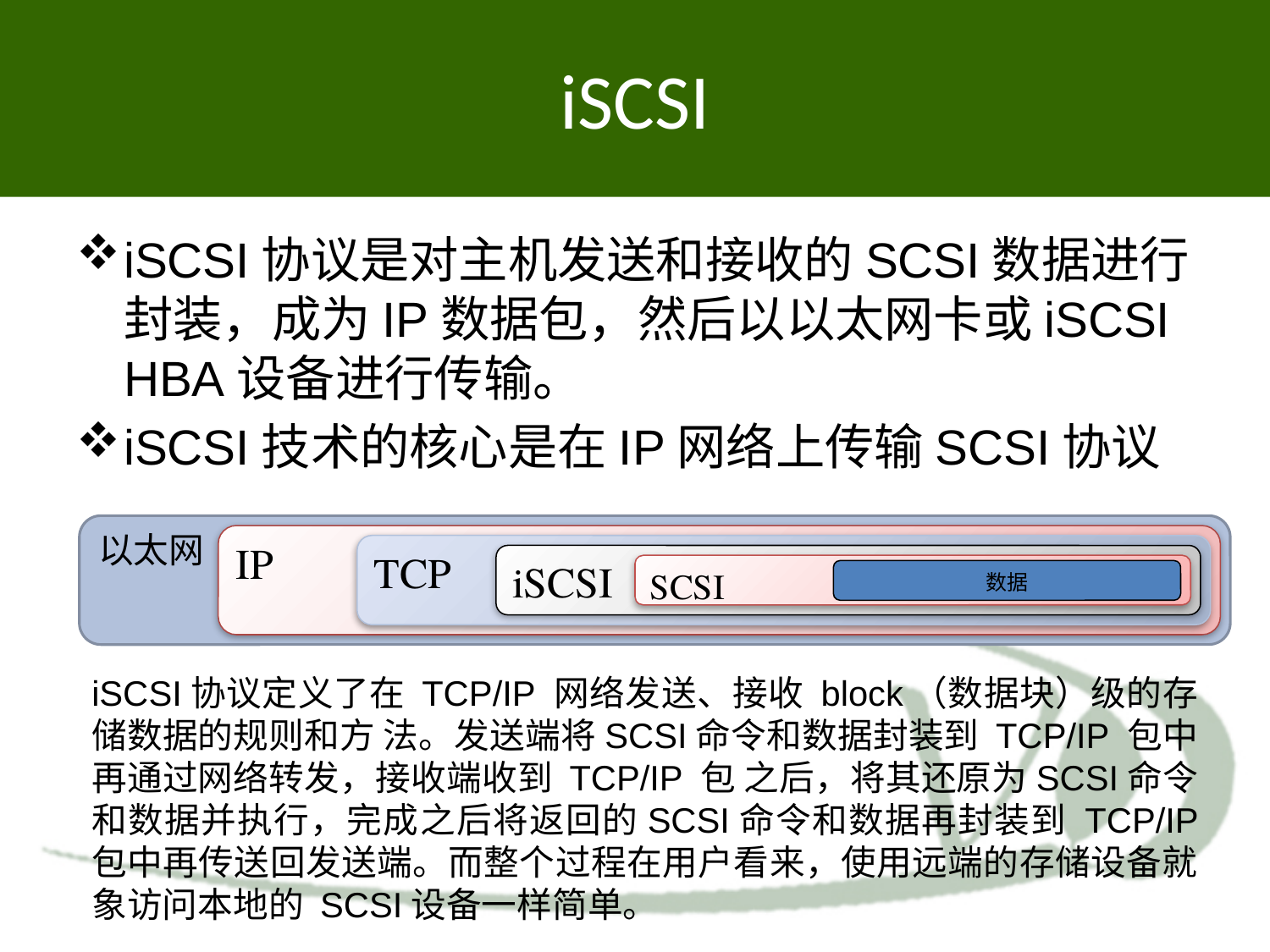

# iSCSI
iSCSI协议是对主机发送和接收的SCSI数据进行封装，成为IP数据包，然后以以太网卡或iSCSI HBA设备进行传输。
iSCSI技术的核心是在IP网络上传输SCSI协议
以太网
IP
TCP
iSCSI
SCSI
数据
iSCSI协议定义了在 TCP/IP 网络发送、接收 block（数据块）级的存储数据的规则和方 法。发送端将SCSI命令和数据封装到 TCP/IP 包中再通过网络转发，接收端收到 TCP/IP 包 之后，将其还原为SCSI命令和数据并执行，完成之后将返回的SCSI命令和数据再封装到 TCP/IP 包中再传送回发送端。而整个过程在用户看来，使用远端的存储设备就象访问本地的 SCSI设备一样简单。